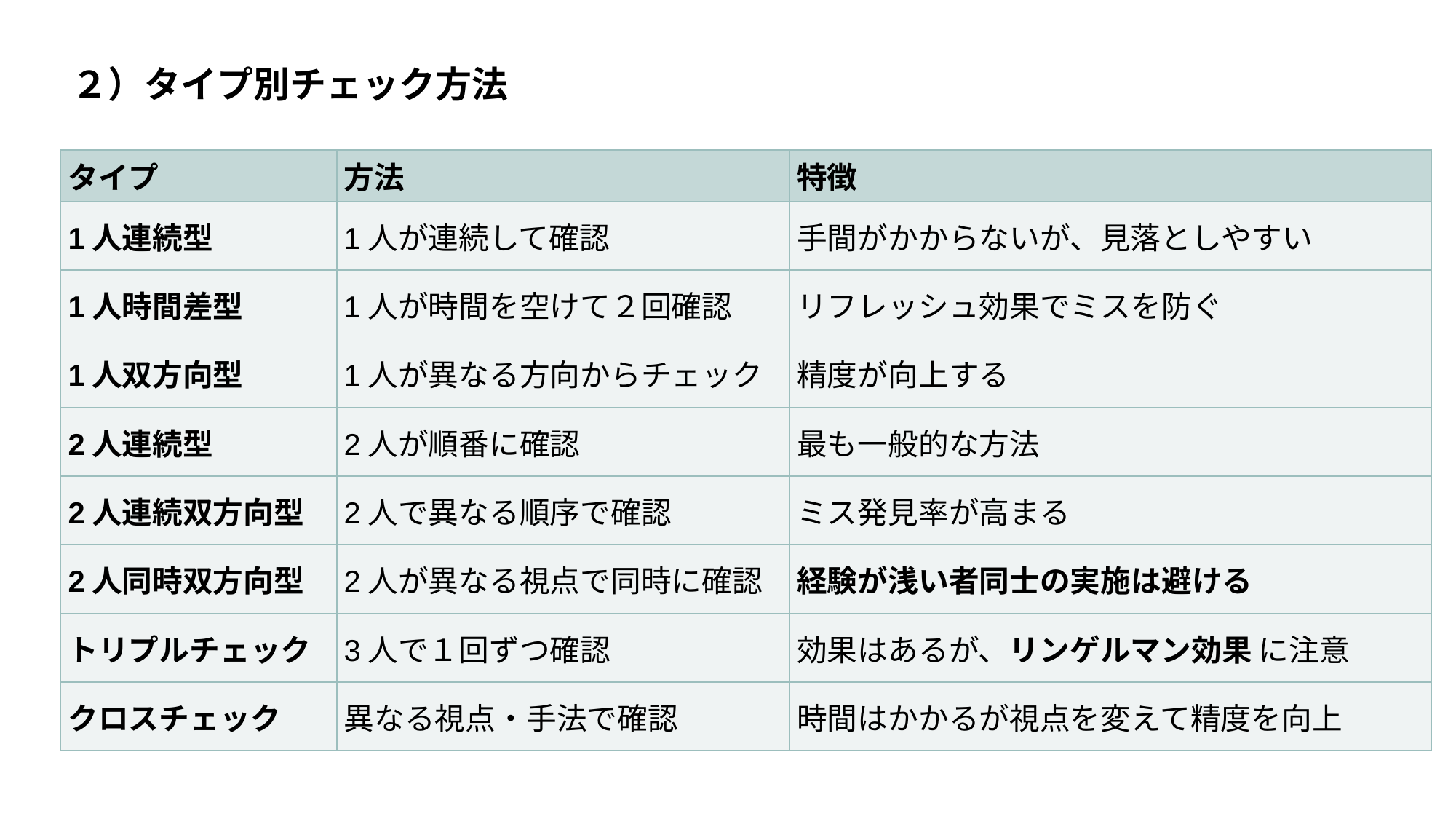

２）タイプ別チェック方法
| タイプ | 方法 | 特徴 |
| --- | --- | --- |
| 1人連続型 | 1人が連続して確認 | 手間がかからないが、見落としやすい |
| 1人時間差型 | 1人が時間を空けて２回確認 | リフレッシュ効果でミスを防ぐ |
| 1人双方向型 | 1人が異なる方向からチェック | 精度が向上する |
| 2人連続型 | 2人が順番に確認 | 最も一般的な方法 |
| 2人連続双方向型 | 2人で異なる順序で確認 | ミス発見率が高まる |
| 2人同時双方向型 | 2人が異なる視点で同時に確認 | 経験が浅い者同士の実施は避ける |
| トリプルチェック | 3人で１回ずつ確認 | 効果はあるが、リンゲルマン効果 に注意 |
| クロスチェック | 異なる視点・手法で確認 | 時間はかかるが視点を変えて精度を向上 |